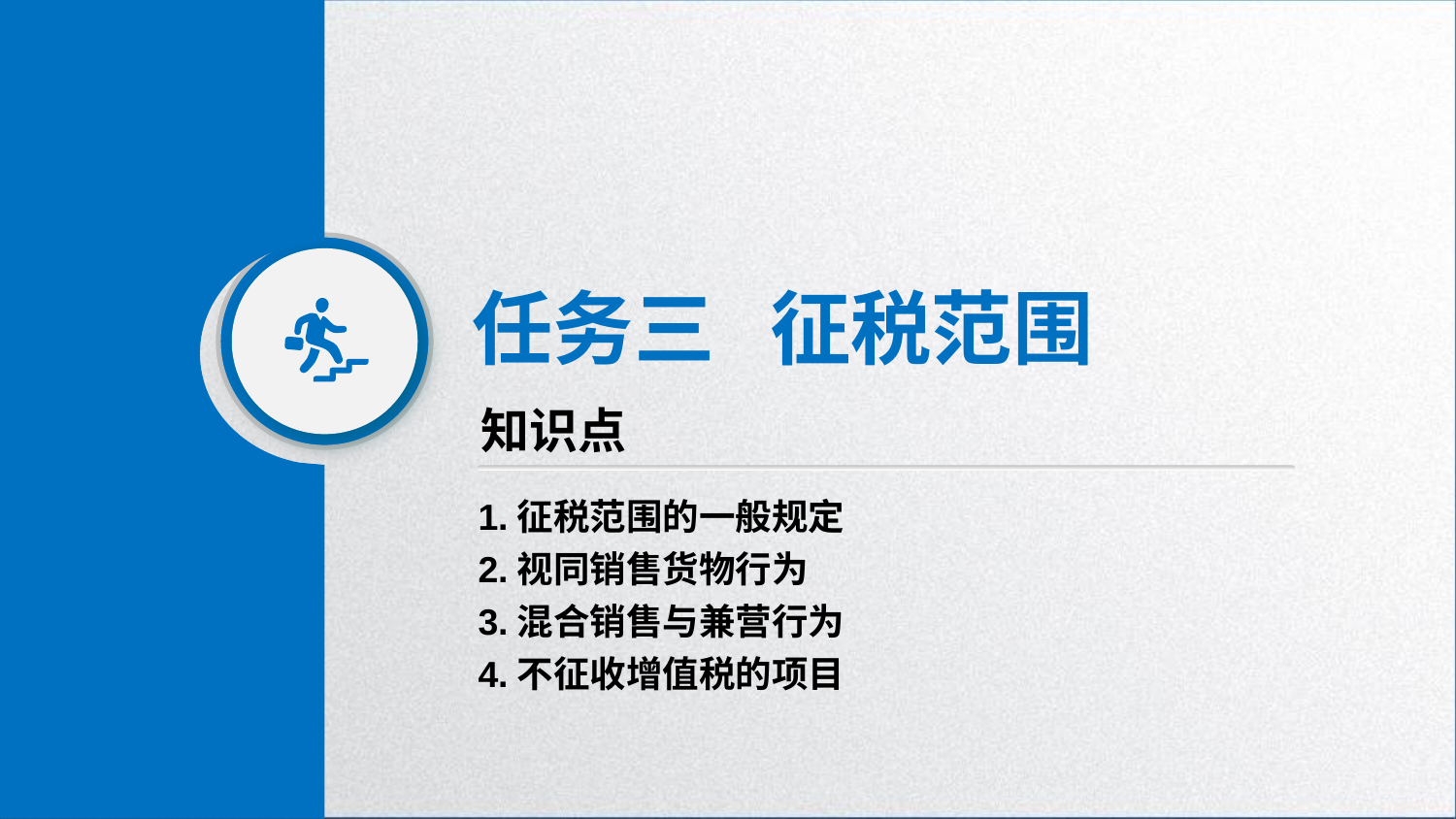

任务三   征税范围

知识点

1.征税范围的一般规定
2.视同销售货物行为
3.混合销售与兼营行为
4.不征收增值税的项目